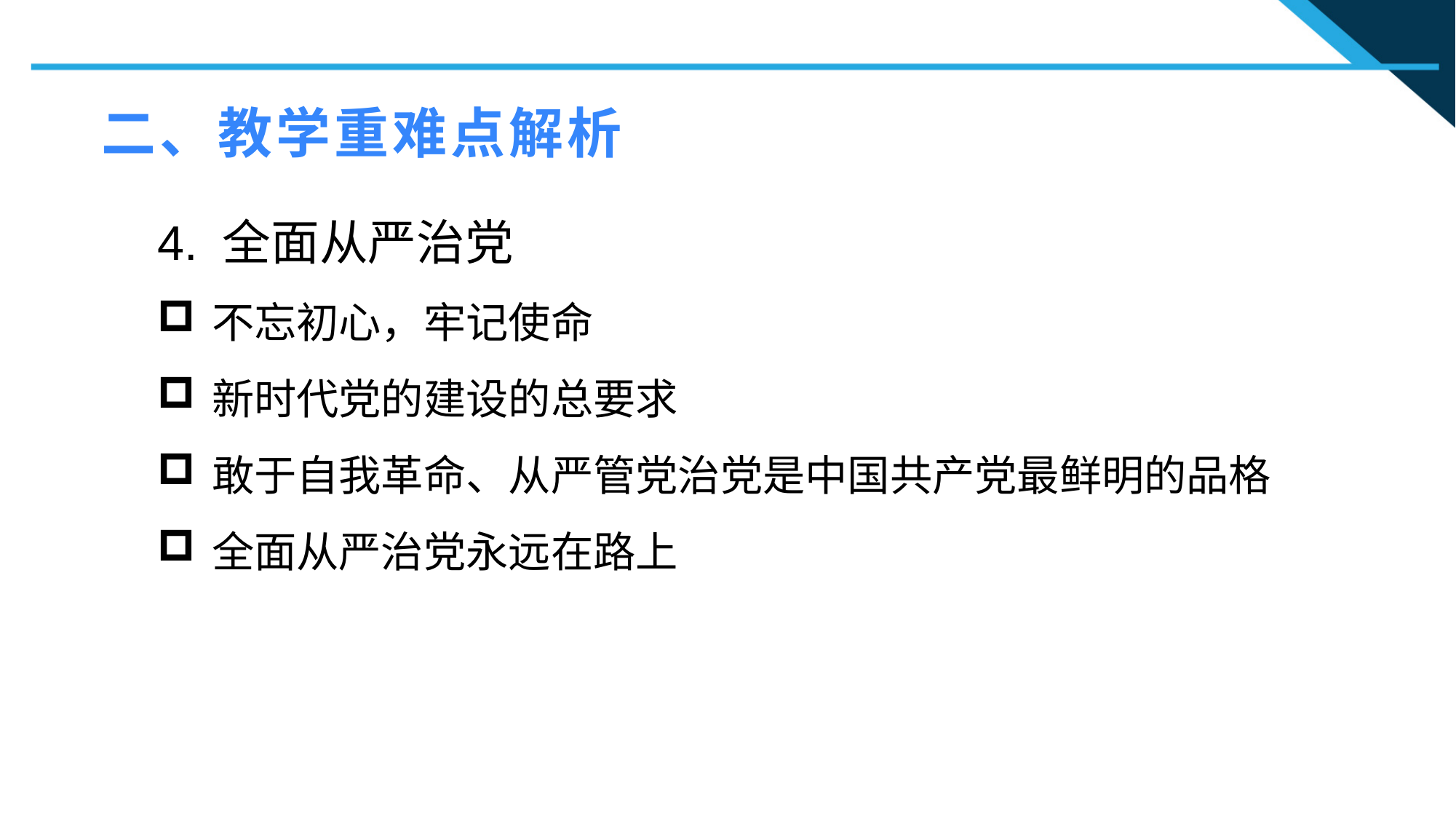

二、教学重难点解析
4. 全面从严治党
不忘初心，牢记使命
新时代党的建设的总要求
敢于自我革命、从严管党治党是中国共产党最鲜明的品格
全面从严治党永远在路上

1
2
2
n